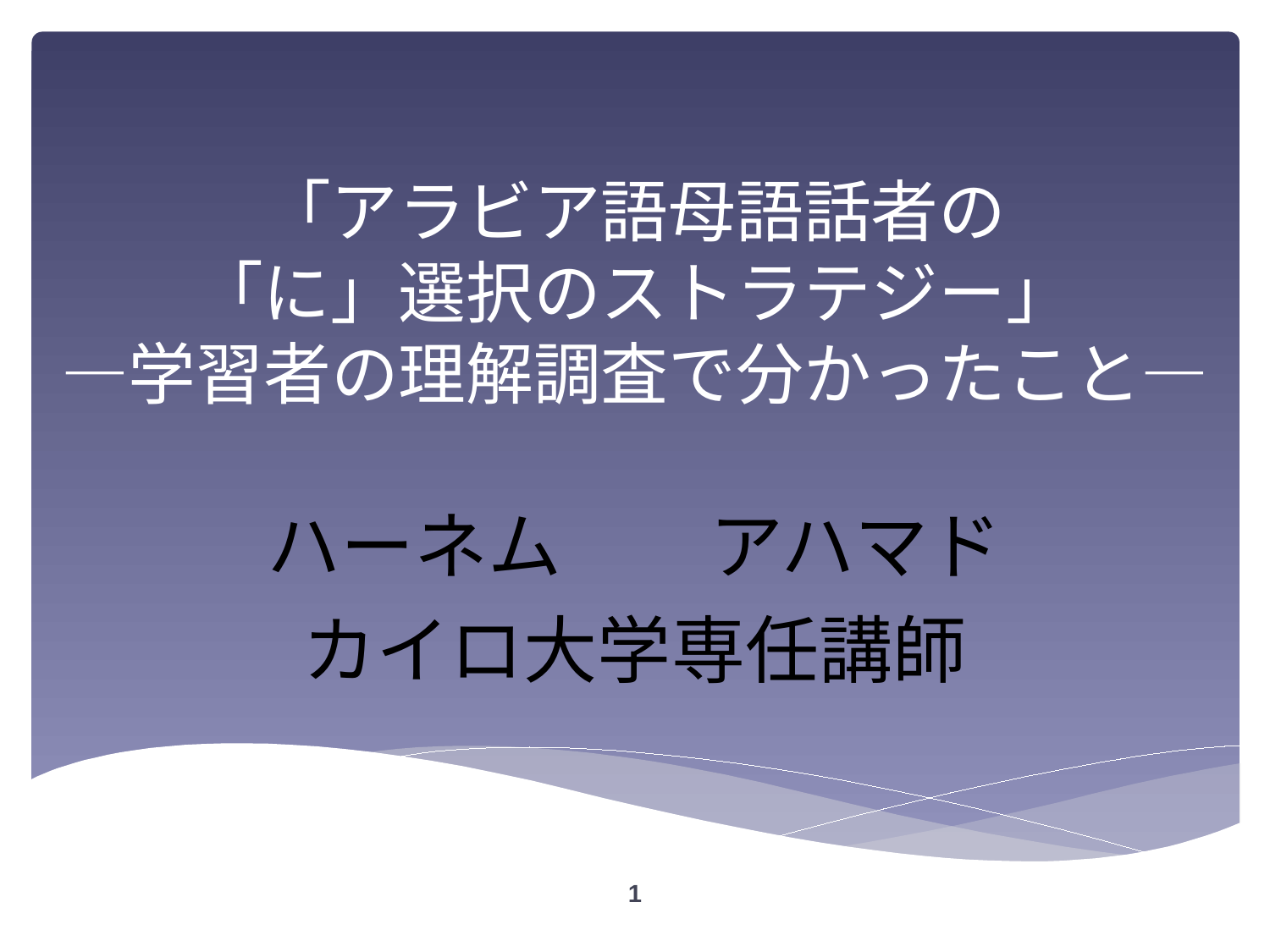

# 「アラビア語母語話者の 「に」選択のストラテジー」 ―学習者の理解調査で分かったこと―
ハーネム　　アハマド
カイロ大学専任講師
1